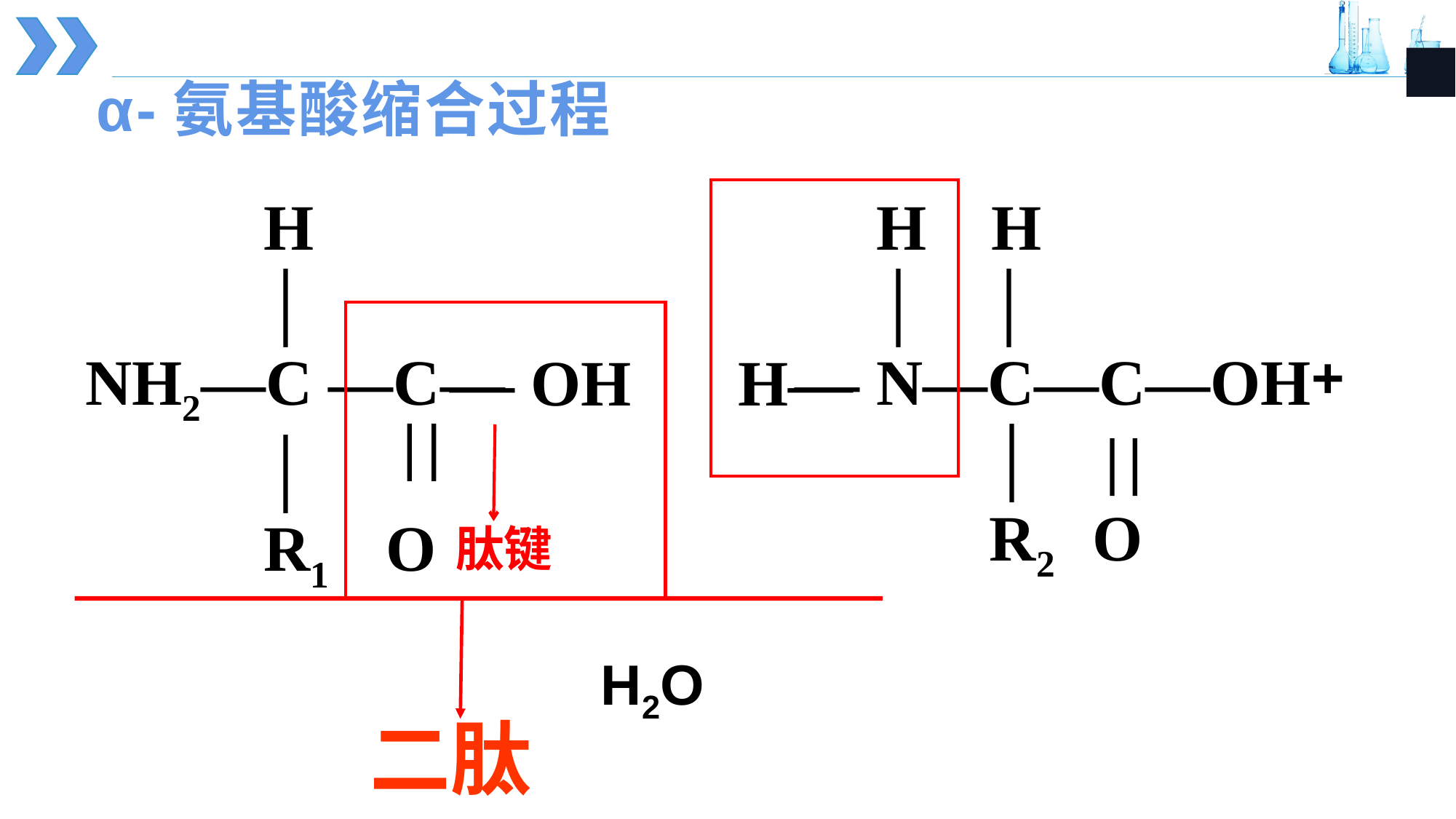

α-氨基酸缩合过程
           H
           │
NH2—C —C—
           │
           R1      O

      H    H
      │    │
 — N—C—C—OH
             │
             R2    O

+
 — OH
H—
肽键

H2O
二肽